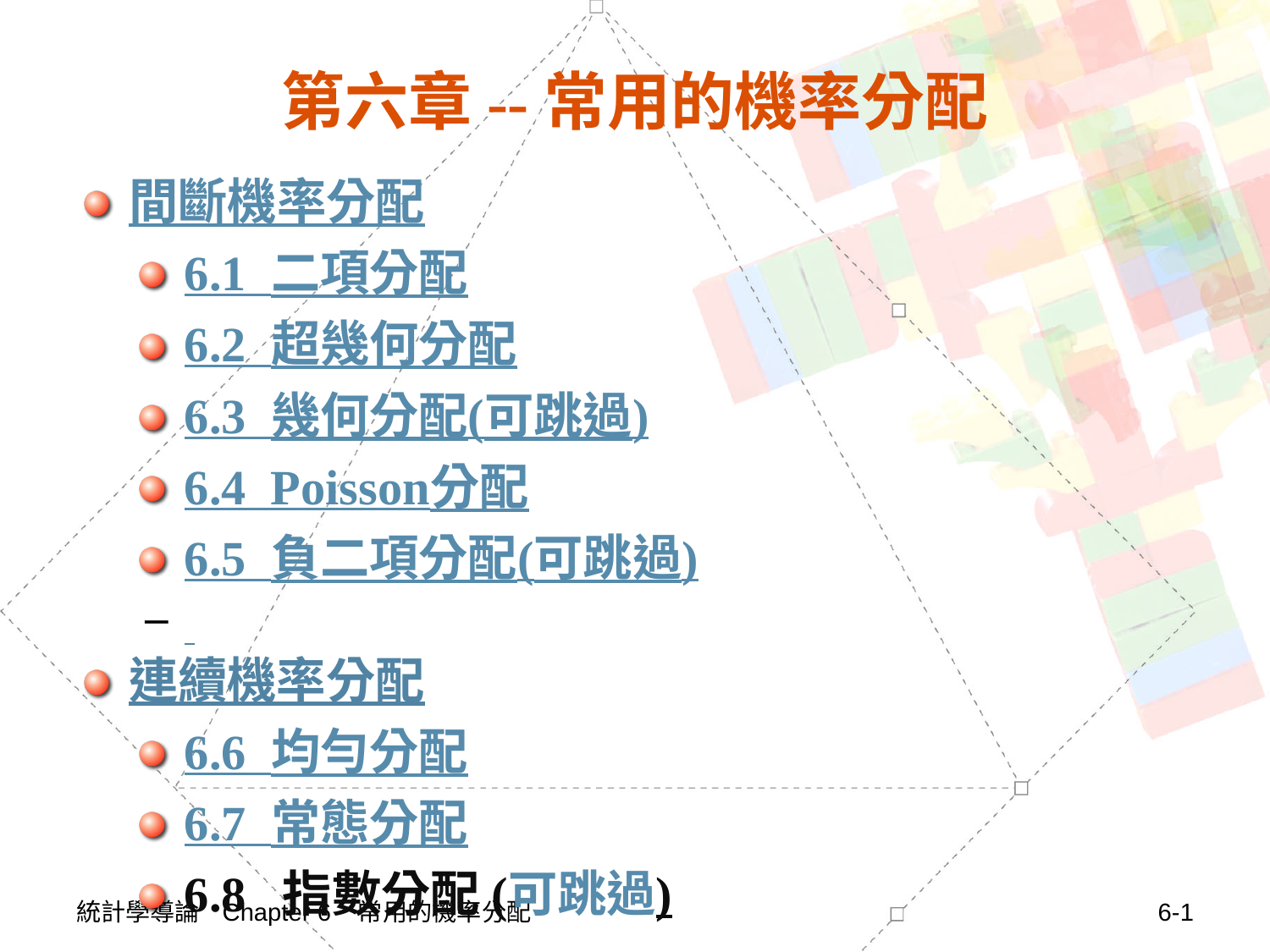

# 第六章--常用的機率分配
間斷機率分配
6.1  二項分配
6.2  超幾何分配
6.3  幾何分配(可跳過)
6.4  Poisson分配
6.5  負二項分配(可跳過)

連續機率分配
6.6  均勻分配
6.7  常態分配
6.8  指數分配(可跳過)
統計學導論   Chapter 6   常用的機率分配
6-1